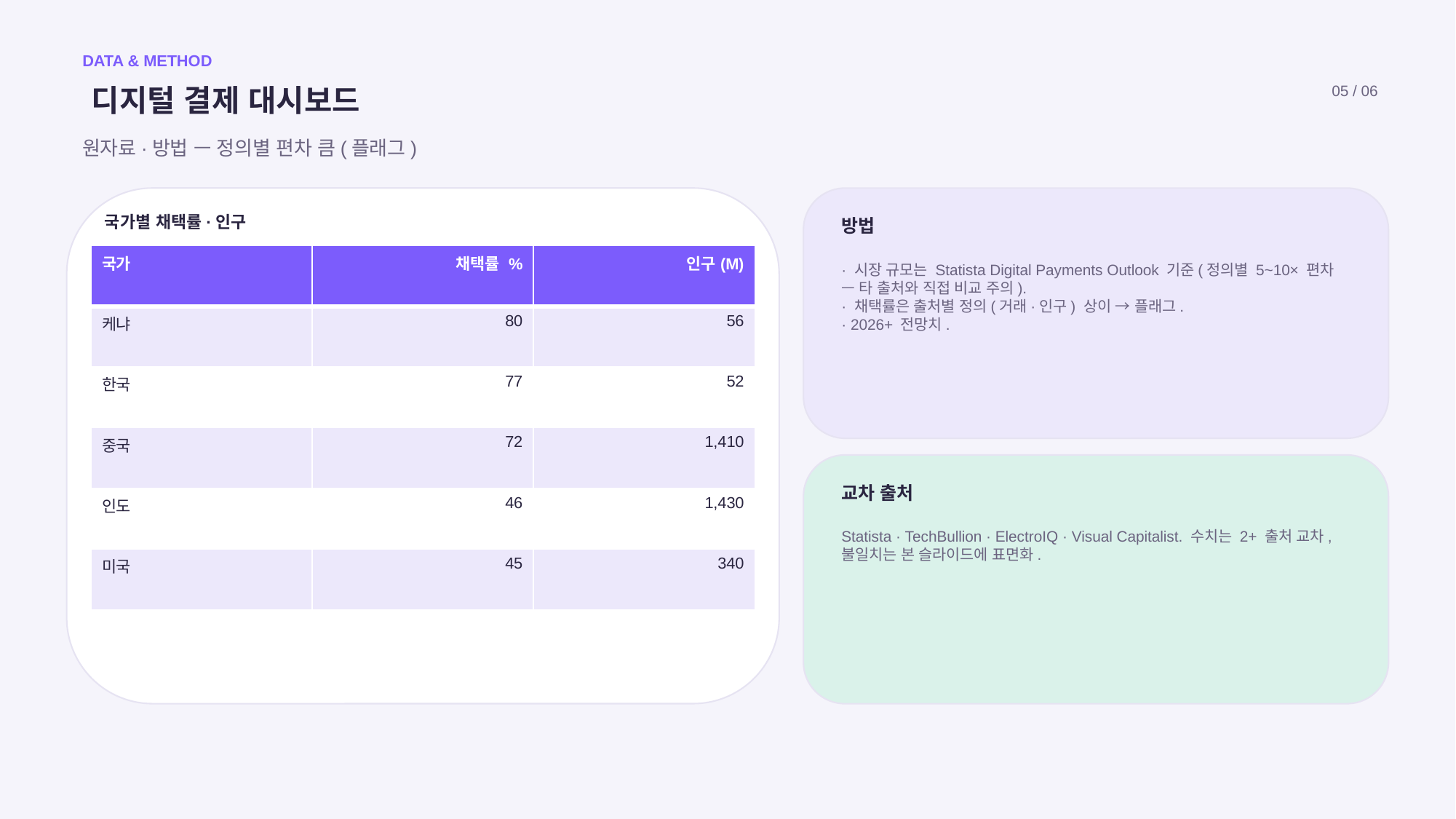

DATA & METHOD
디지털 결제 대시보드
05 / 06
원자료·방법 — 정의별 편차 큼(플래그)

국가별 채택률·인구
방법
| 국가 | 채택률 % | 인구(M) |
| --- | --- | --- |
| 케냐 | 80 | 56 |
| 한국 | 77 | 52 |
| 중국 | 72 | 1,410 |
| 인도 | 46 | 1,430 |
| 미국 | 45 | 340 |
· 시장 규모는 Statista Digital Payments Outlook 기준(정의별 5~10× 편차 — 타 출처와 직접 비교 주의).
· 채택률은 출처별 정의(거래·인구) 상이 → 플래그.
· 2026+ 전망치.

교차 출처
Statista · TechBullion · ElectroIQ · Visual Capitalist. 수치는 2+ 출처 교차, 불일치는 본 슬라이드에 표면화.